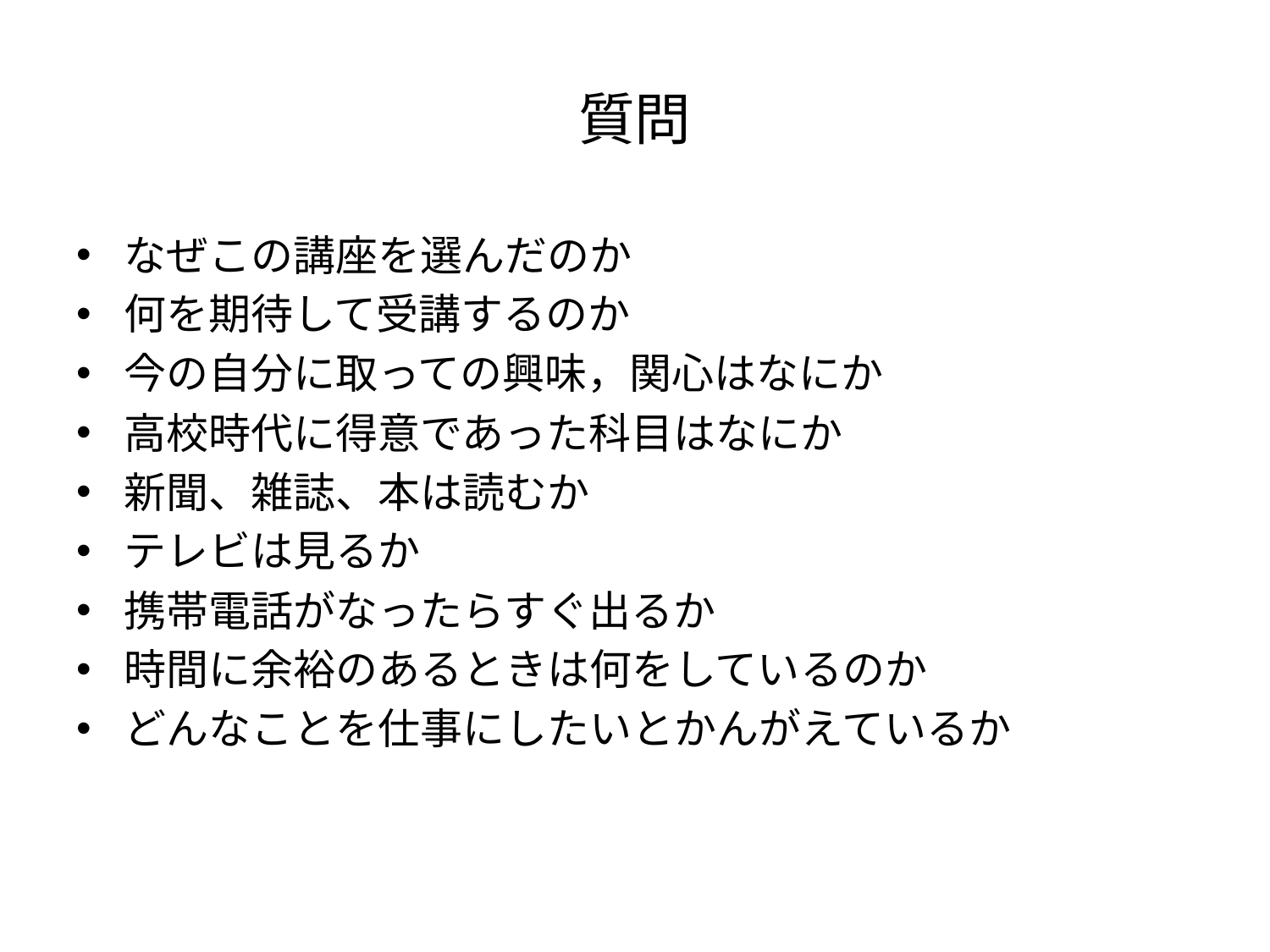

# 質問
なぜこの講座を選んだのか
何を期待して受講するのか
今の自分に取っての興味，関心はなにか
高校時代に得意であった科目はなにか
新聞、雑誌、本は読むか
テレビは見るか
携帯電話がなったらすぐ出るか
時間に余裕のあるときは何をしているのか
どんなことを仕事にしたいとかんがえているか